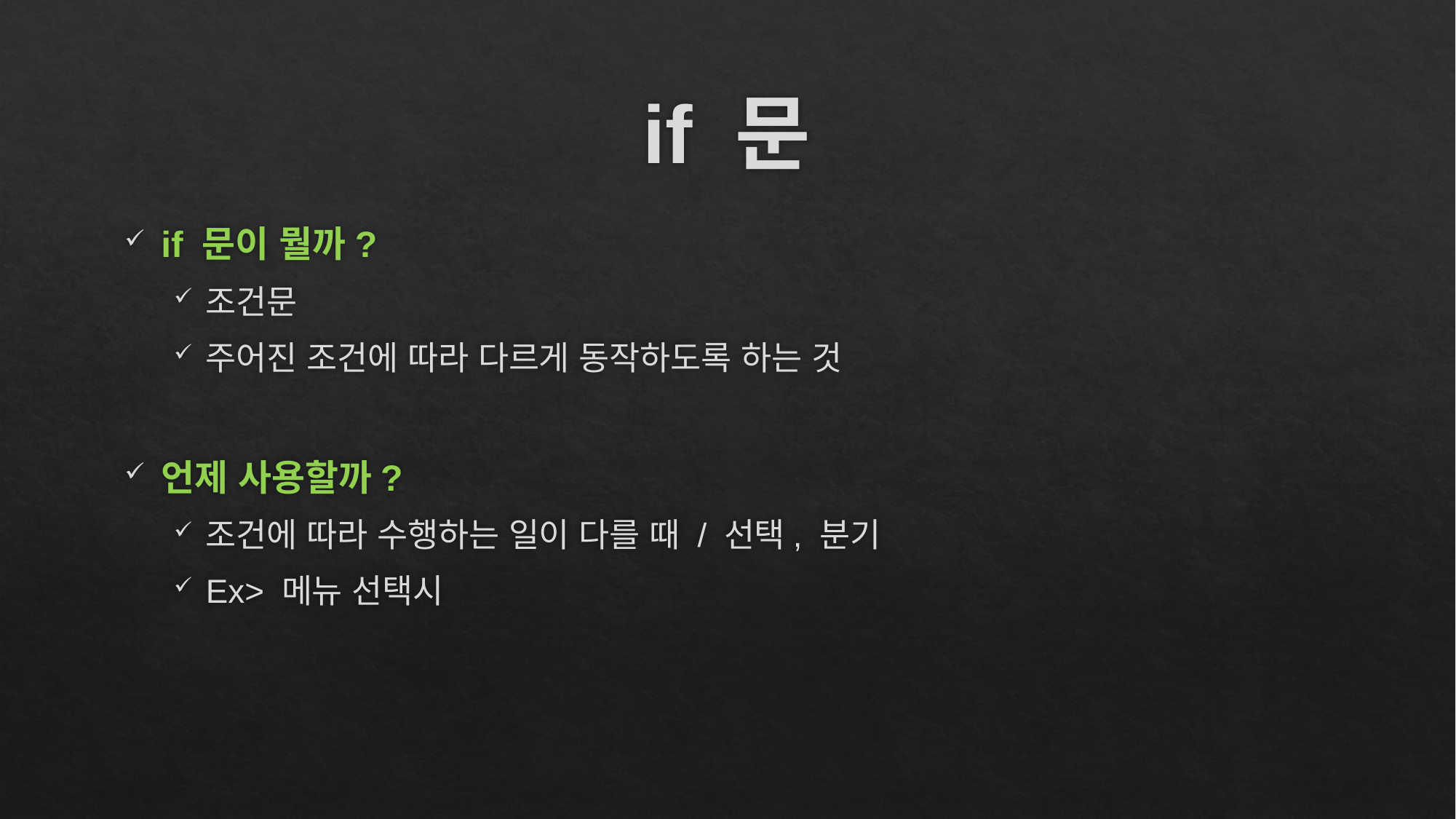

# if 문
if 문이 뭘까?
조건문
주어진 조건에 따라 다르게 동작하도록 하는 것

언제 사용할까?
조건에 따라 수행하는 일이 다를 때 / 선택, 분기
Ex> 메뉴 선택시